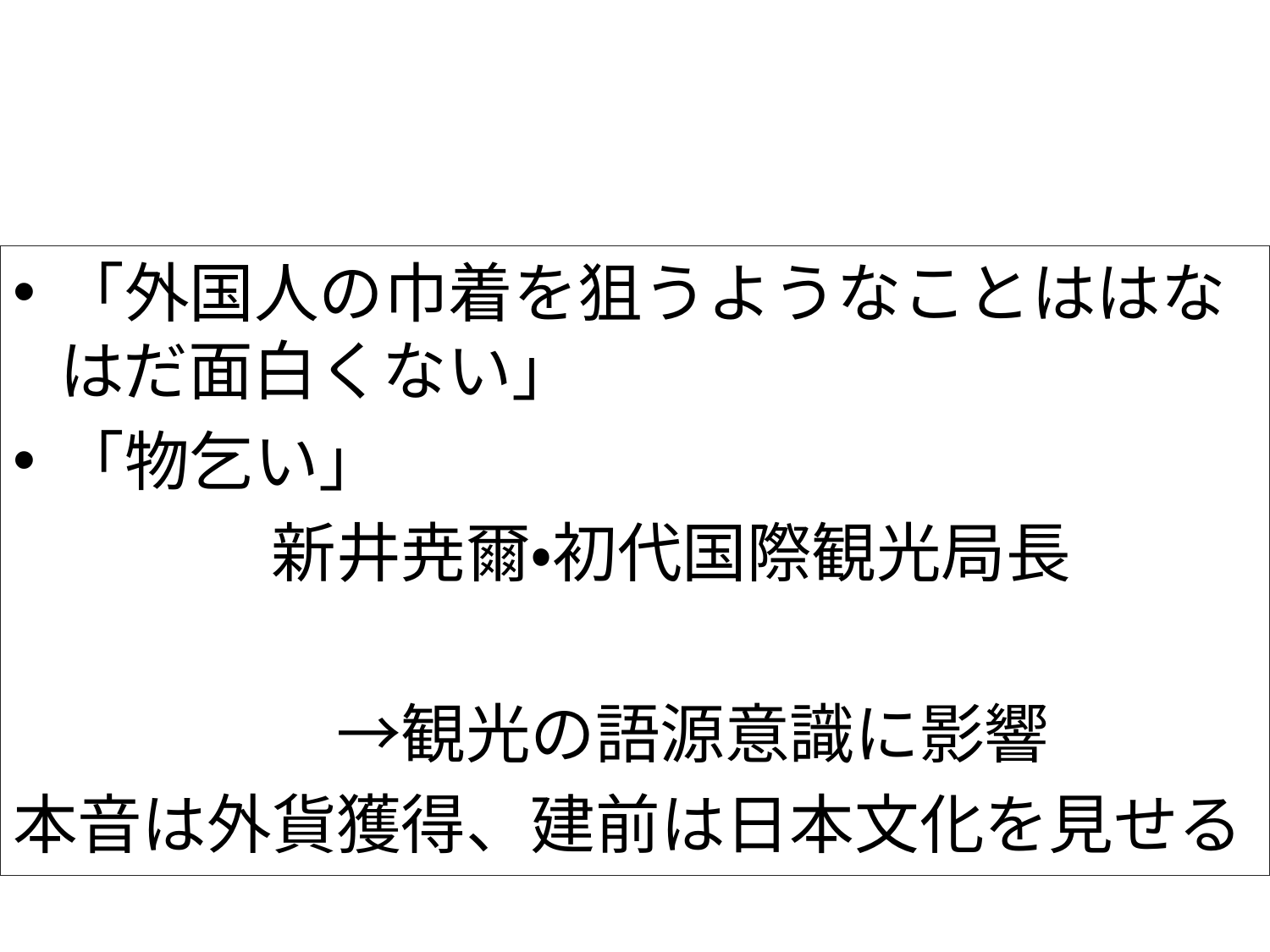

「外国人の巾着を狙うようなことははなはだ面白くない」
「物乞い」
　　　　新井尭爾・初代国際観光局長

　　　　　→観光の語源意識に影響
本音は外貨獲得、建前は日本文化を見せる